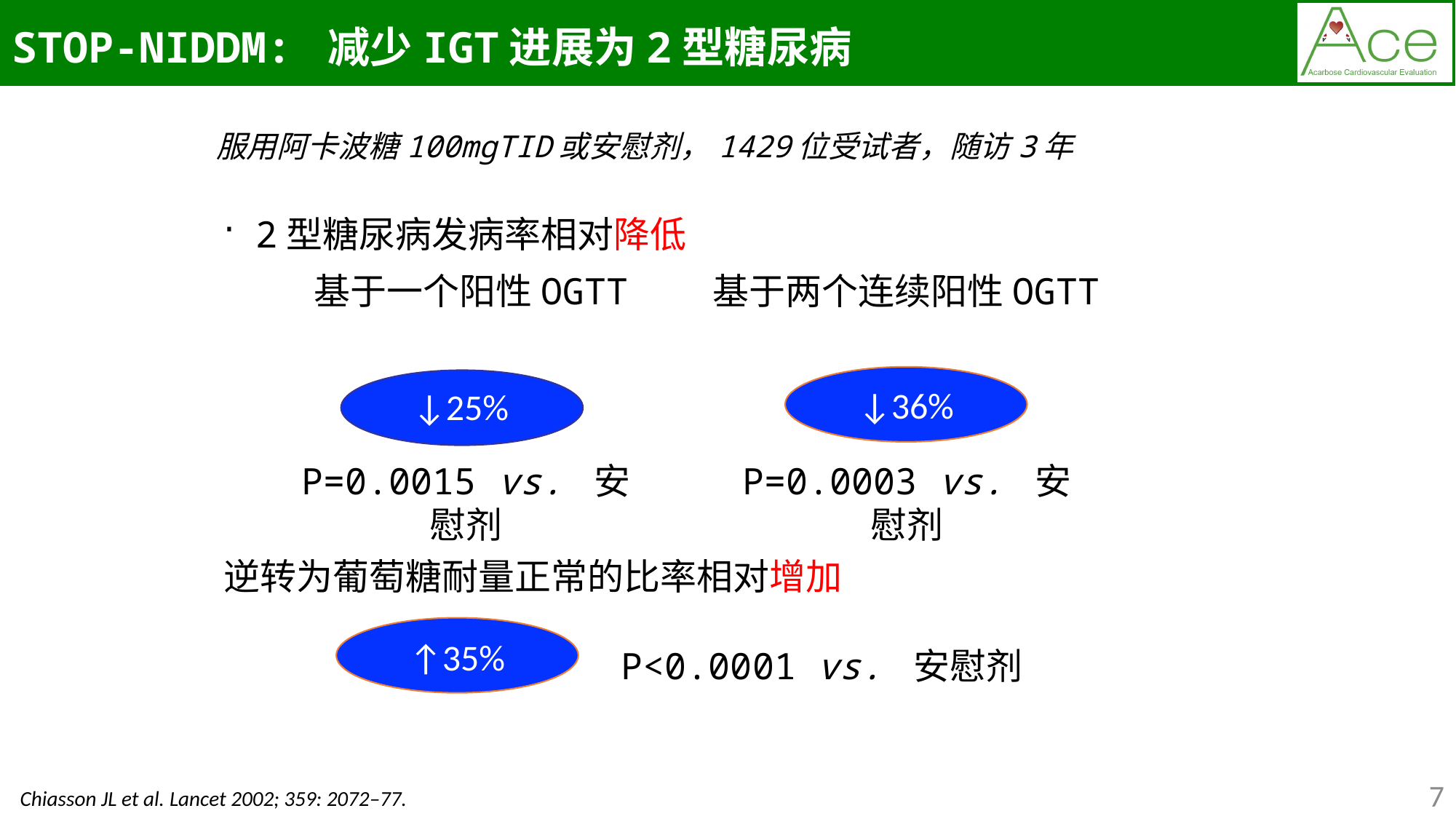

STOP-NIDDM: 减少IGT进展为2型糖尿病
服用阿卡波糖100mgTID或安慰剂，1429位受试者，随访3年
2型糖尿病发病率相对降低
基于一个阳性OGTT
基于两个连续阳性OGTT

↓36%
↓25%
P=0.0015 vs. 安慰剂
P=0.0003 vs. 安慰剂
逆转为葡萄糖耐量正常的比率相对增加

↑35%
P<0.0001 vs. 安慰剂
7
Chiasson JL et al. Lancet 2002; 359: 2072–77.